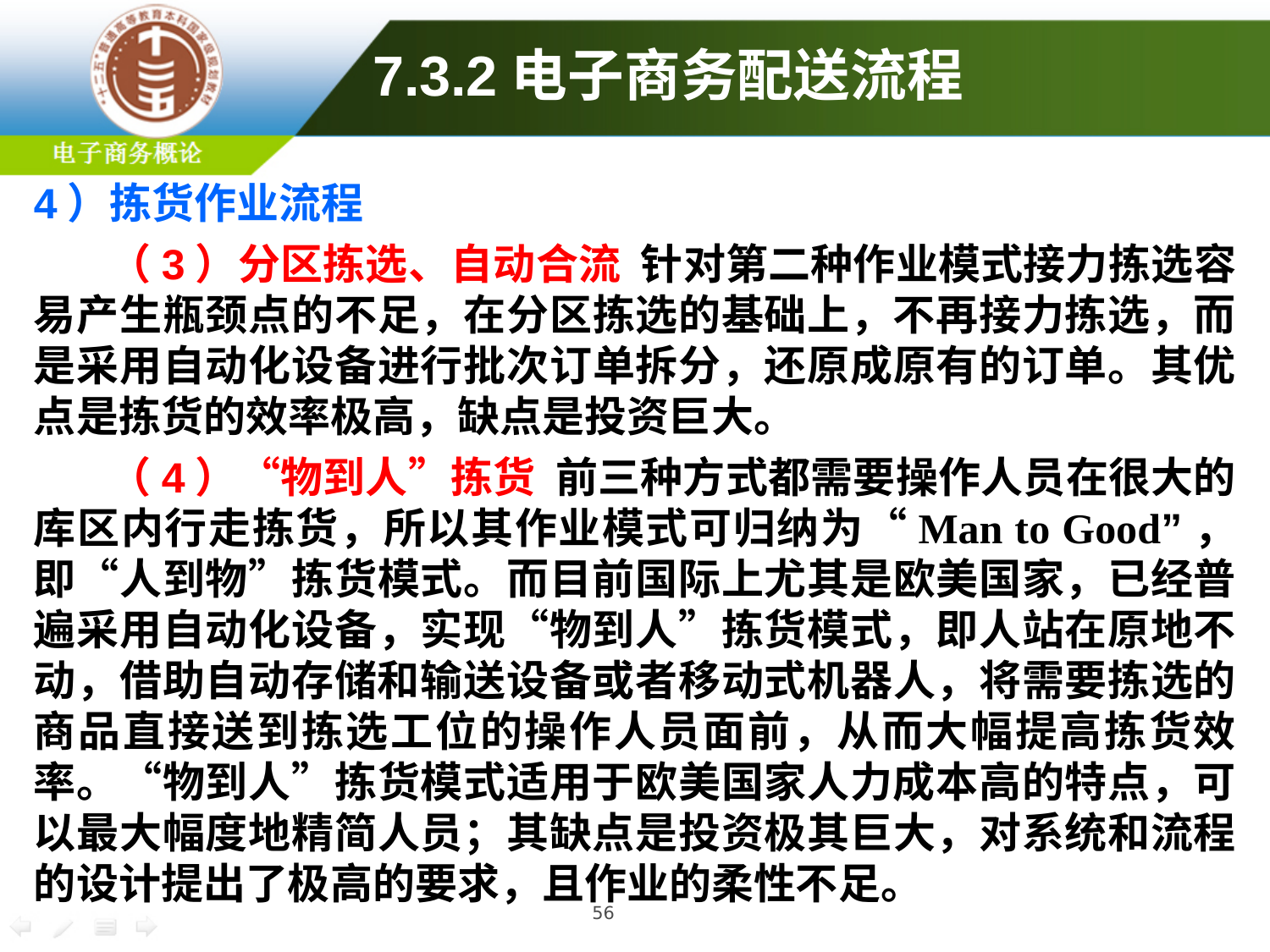

# 7.3.2电子商务配送流程
4）拣货作业流程
（3）分区拣选、自动合流  针对第二种作业模式接力拣选容易产生瓶颈点的不足，在分区拣选的基础上，不再接力拣选，而是采用自动化设备进行批次订单拆分，还原成原有的订单。其优点是拣货的效率极高，缺点是投资巨大。
（4）“物到人”拣货  前三种方式都需要操作人员在很大的库区内行走拣货，所以其作业模式可归纳为“Man to Good”，即“人到物”拣货模式。而目前国际上尤其是欧美国家，已经普遍采用自动化设备，实现“物到人”拣货模式，即人站在原地不动，借助自动存储和输送设备或者移动式机器人，将需要拣选的商品直接送到拣选工位的操作人员面前，从而大幅提高拣货效率。“物到人”拣货模式适用于欧美国家人力成本高的特点，可以最大幅度地精简人员；其缺点是投资极其巨大，对系统和流程的设计提出了极高的要求，且作业的柔性不足。
56